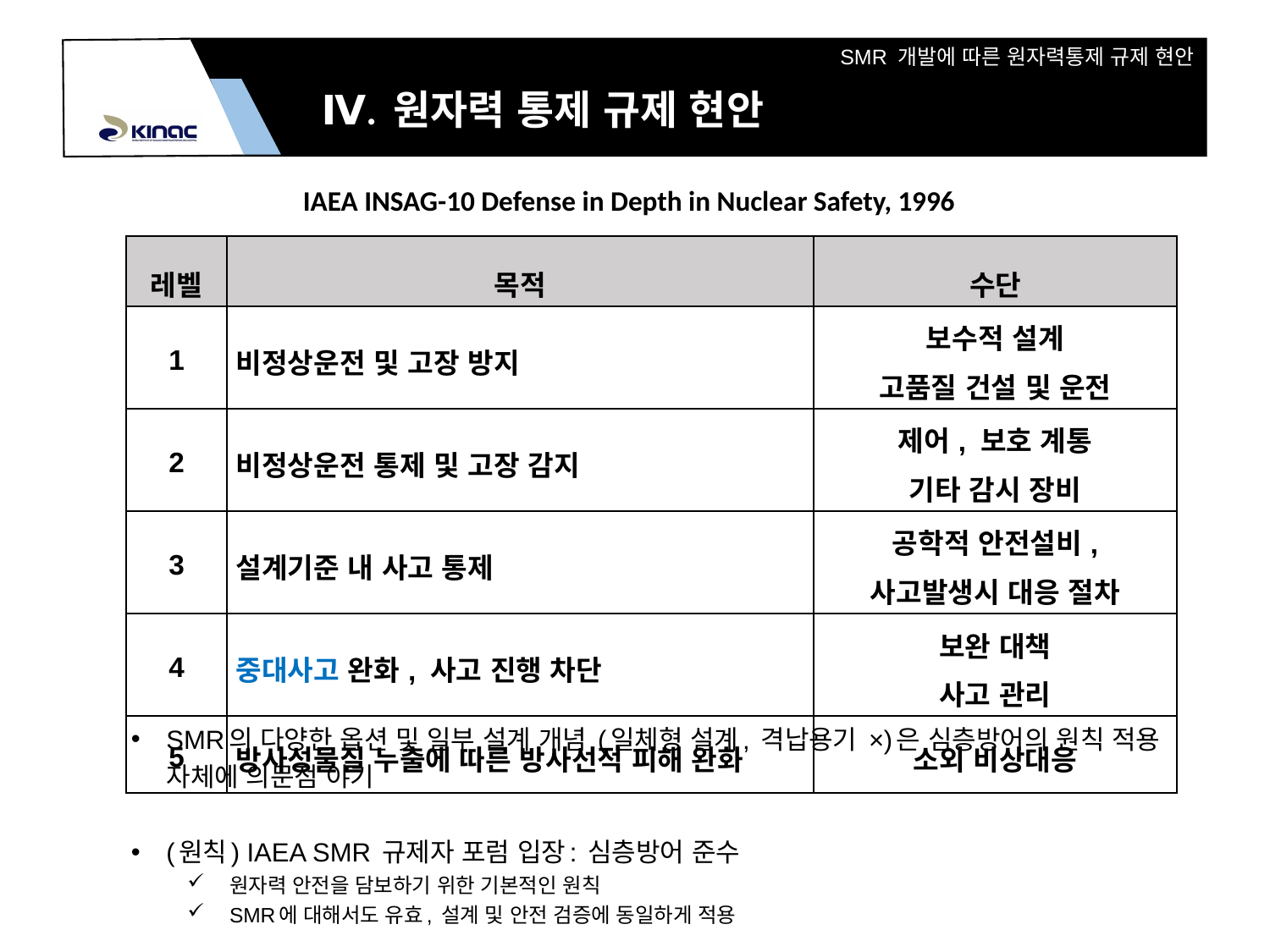

Ⅳ. 원자력 통제 규제 현안
IAEA INSAG-10 Defense in Depth in Nuclear Safety, 1996
| 레벨 | 목적 | 수단 |
| --- | --- | --- |
| 1 | 비정상운전 및 고장 방지 | 보수적 설계 고품질 건설 및 운전 |
| 2 | 비정상운전 통제 및 고장 감지 | 제어, 보호 계통 기타 감시 장비 |
| 3 | 설계기준 내 사고 통제 | 공학적 안전설비, 사고발생시 대응 절차 |
| 4 | 중대사고 완화, 사고 진행 차단 | 보완 대책 사고 관리 |
| 5 | 방사성물질 누출에 따른 방사선적 피해 완화 | 소외 비상대응 |
SMR의 다양한 옵션 및 일부 설계 개념 (일체형 설계, 격납용기 ×)은 심층방어의 원칙 적용 자체에 의문점 야기

(원칙) IAEA SMR 규제자 포럼 입장: 심층방어 준수
원자력 안전을 담보하기 위한 기본적인 원칙
SMR에 대해서도 유효, 설계 및 안전 검증에 동일하게 적용